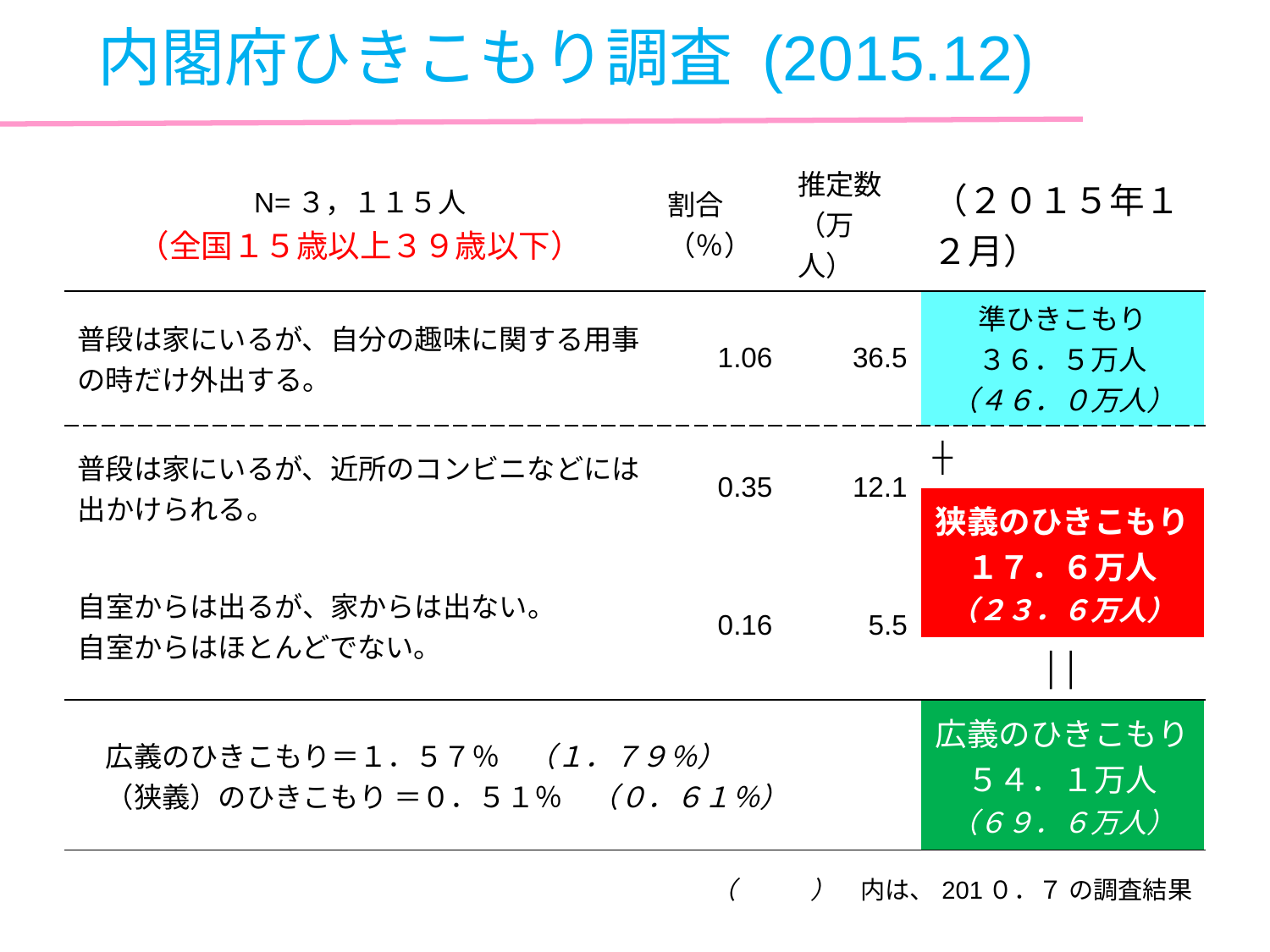

内閣府ひきこもり調査 (2015.12)
| N=３，１１５人 （全国１５歳以上３９歳以下） | 割合（％） | 推定数 （万人） | （２０１５年１２月） |
| --- | --- | --- | --- |
| 普段は家にいるが、自分の趣味に関する用事の時だけ外出する。 | 1.06 | 36.5 | 準ひきこもり ３６．５万人 （４６．０万人） |
| 普段は家にいるが、近所のコンビニなどには出かけられる。 | 0.35 | 12.1 | ┼ |
|  |  |  | 狭義のひきこもり １７．６万人 （２３．６万人） |
| 自室からは出るが、家からは出ない。 自室からはほとんどでない。 | 0.16 | 5.5 |  |
|  |  |  | ││ |
| 広義のひきこもり＝１．５７％　（１．７９％） 　（狭義）のひきこもり ＝０．５１％　（０．６１％） |  |  | 広義のひきこもり ５４．１万人 （６９．６万人） |
| （　　　）　内は、201０．７ の調査結果 |  |  |  |